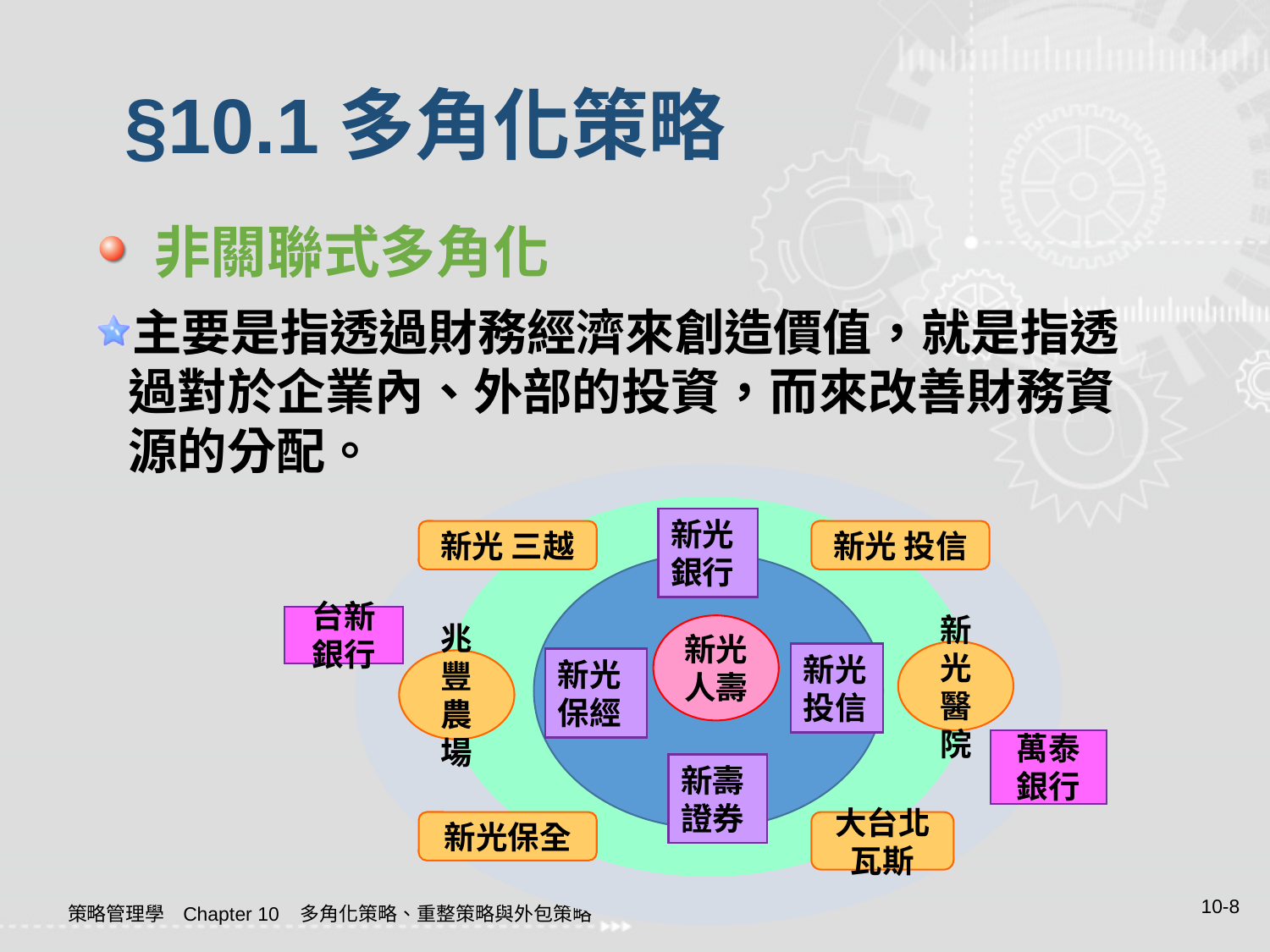

# §10.1多角化策略
 非關聯式多角化
主要是指透過財務經濟來創造價值，就是指透過對於企業內、外部的投資，而來改善財務資源的分配。

新光
銀行

新光
人壽
新光
投信
新光
保經
新壽證券
新光 三越
新光 投信
新光醫院
兆豐農場
大台北瓦斯
新光保全
台新銀行
萬泰銀行
10-8
策略管理學   Chapter 10   多角化策略、重整策略與外包策略